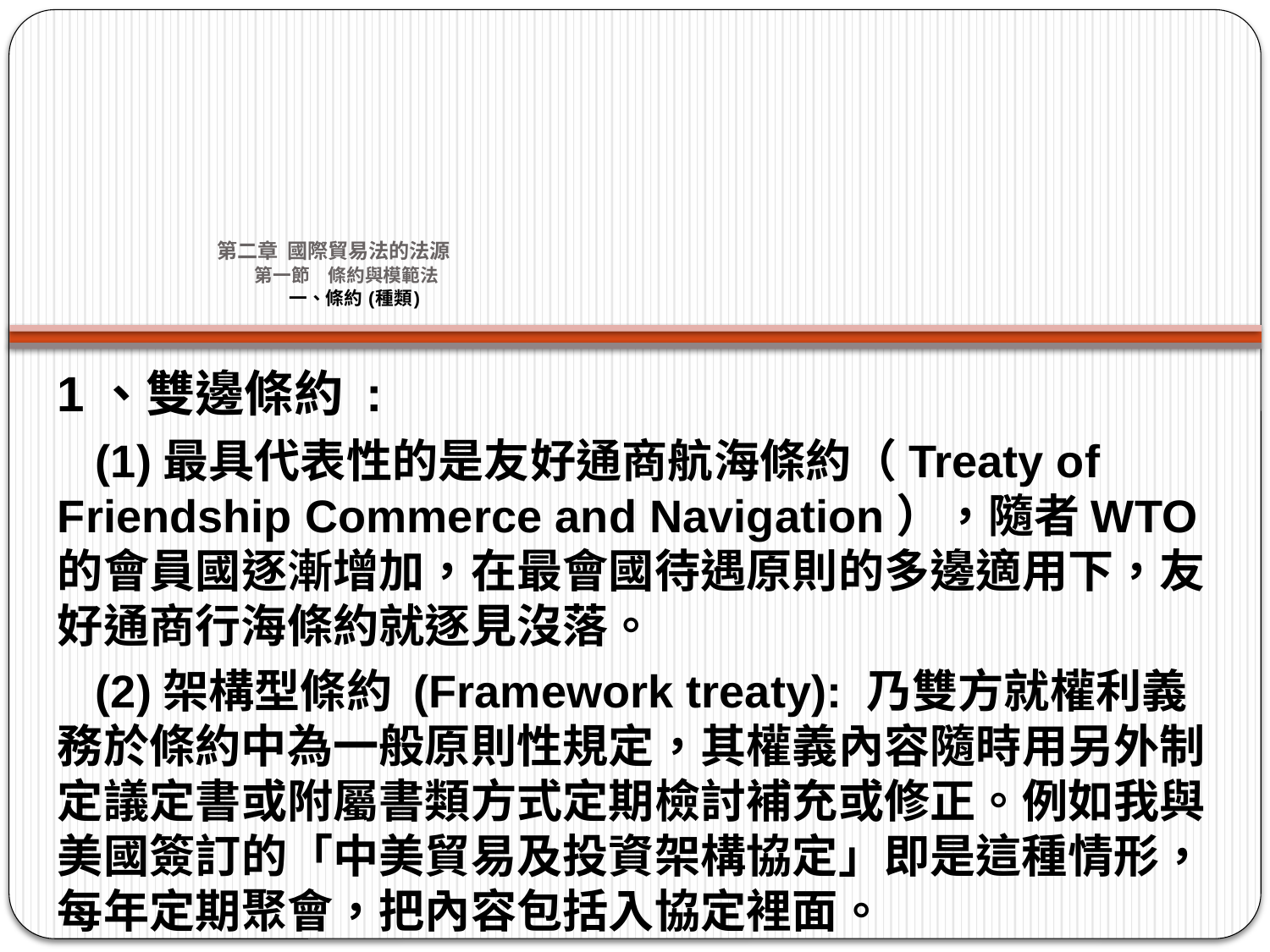

# 第二章  國際貿易法的法源 第一節　條約與模範法 一、條約 (種類)
1、雙邊條約 :
   (1)最具代表性的是友好通商航海條約（Treaty of Friendship Commerce and Navigation），隨者WTO的會員國逐漸增加，在最會國待遇原則的多邊適用下，友好通商行海條約就逐見沒落。
   (2)架構型條約 (Framework treaty): 乃雙方就權利義務於條約中為一般原則性規定，其權義內容隨時用另外制定議定書或附屬書類方式定期檢討補充或修正。例如我與美國簽訂的「中美貿易及投資架構協定」即是這種情形，每年定期聚會，把內容包括入協定裡面。